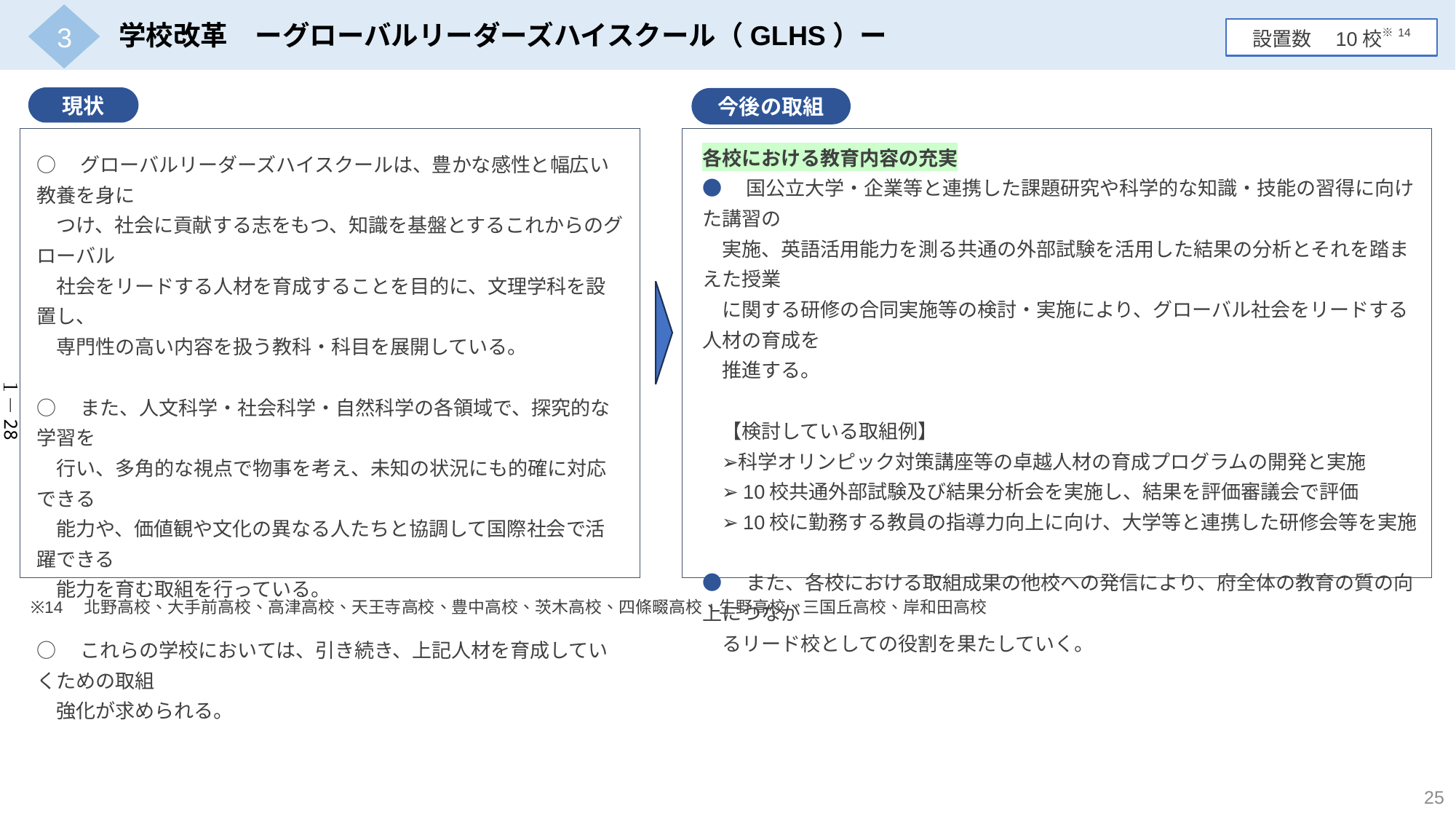

3
学校改革　ーグローバルリーダーズハイスクール（GLHS）ー
設置数　10校※14
現状
今後の取組

各校における教育内容の充実
●　国公立大学・企業等と連携した課題研究や科学的な知識・技能の習得に向けた講習の
　実施、英語活用能力を測る共通の外部試験を活用した結果の分析とそれを踏まえた授業
　に関する研修の合同実施等の検討・実施により、グローバル社会をリードする人材の育成を
　推進する。

　【検討している取組例】
　➢科学オリンピック対策講座等の卓越人材の育成プログラムの開発と実施
　➢10校共通外部試験及び結果分析会を実施し、結果を評価審議会で評価
　➢10校に勤務する教員の指導力向上に向け、大学等と連携した研修会等を実施

●　また、各校における取組成果の他校への発信により、府全体の教育の質の向上につなが
　るリード校としての役割を果たしていく。
○　グローバルリーダーズハイスクールは、豊かな感性と幅広い教養を身に
　つけ、社会に貢献する志をもつ、知識を基盤とするこれからのグローバル
　社会をリードする人材を育成することを目的に、文理学科を設置し、
　専門性の高い内容を扱う教科・科目を展開している。

○　また、人文科学・社会科学・自然科学の各領域で、探究的な学習を
　行い、多角的な視点で物事を考え、未知の状況にも的確に対応できる
　能力や、価値観や文化の異なる人たちと協調して国際社会で活躍できる
　能力を育む取組を行っている。

○　これらの学校においては、引き続き、上記人材を育成していくための取組
　強化が求められる。

１－28
※14　北野高校、大手前高校、高津高校、天王寺高校、豊中高校、茨木高校、四條畷高校、生野高校、三国丘高校、岸和田高校
25